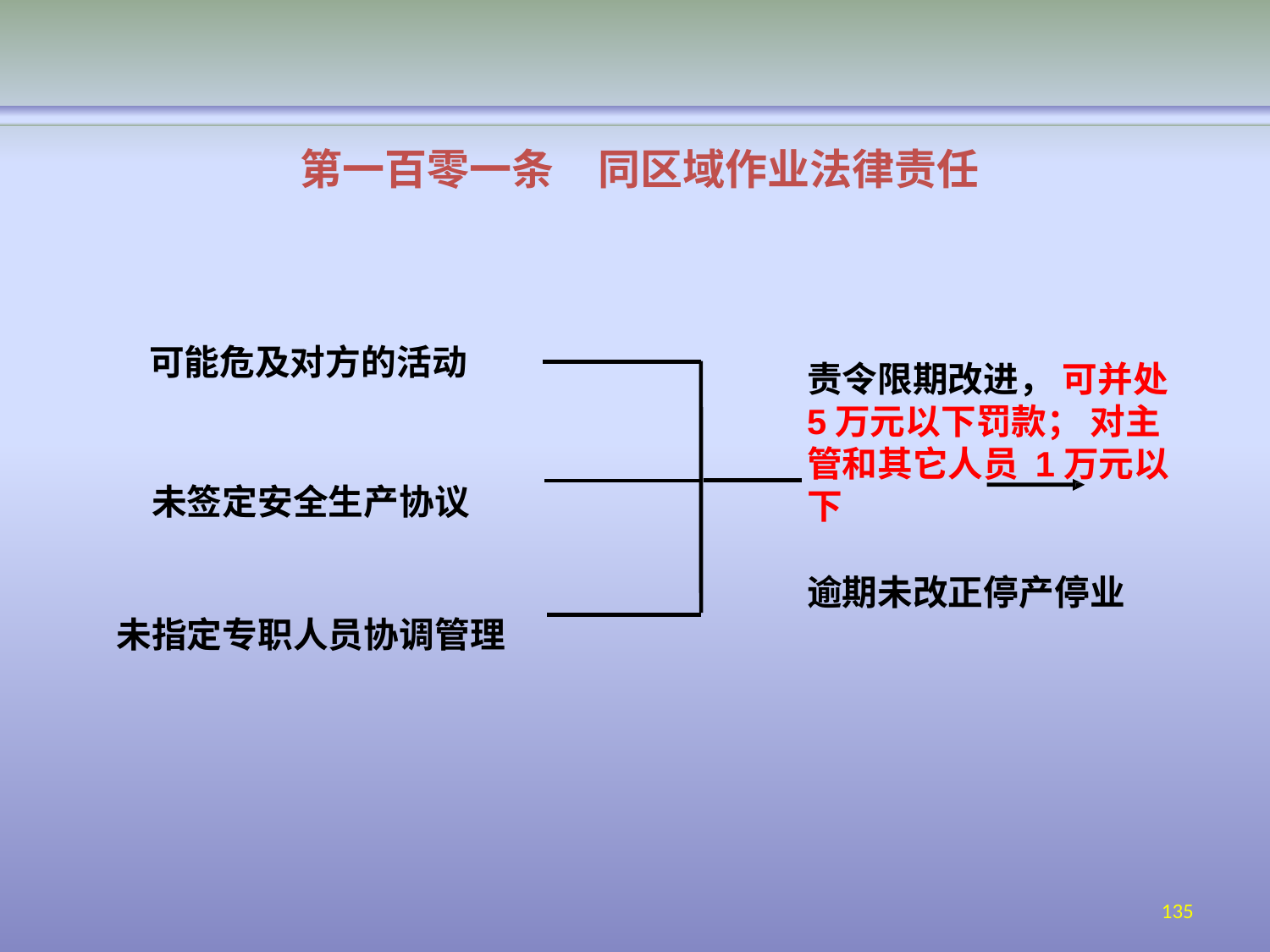

# 第一百零一条
同区域作业法律责任
可能危及对方的活动
未签定安全生产协议 未指定专职人员协调管理
责令限期改进， 可并处5万元以下罚款； 对主管和其它人员 1万元以下

逾期未改正停产停业

135